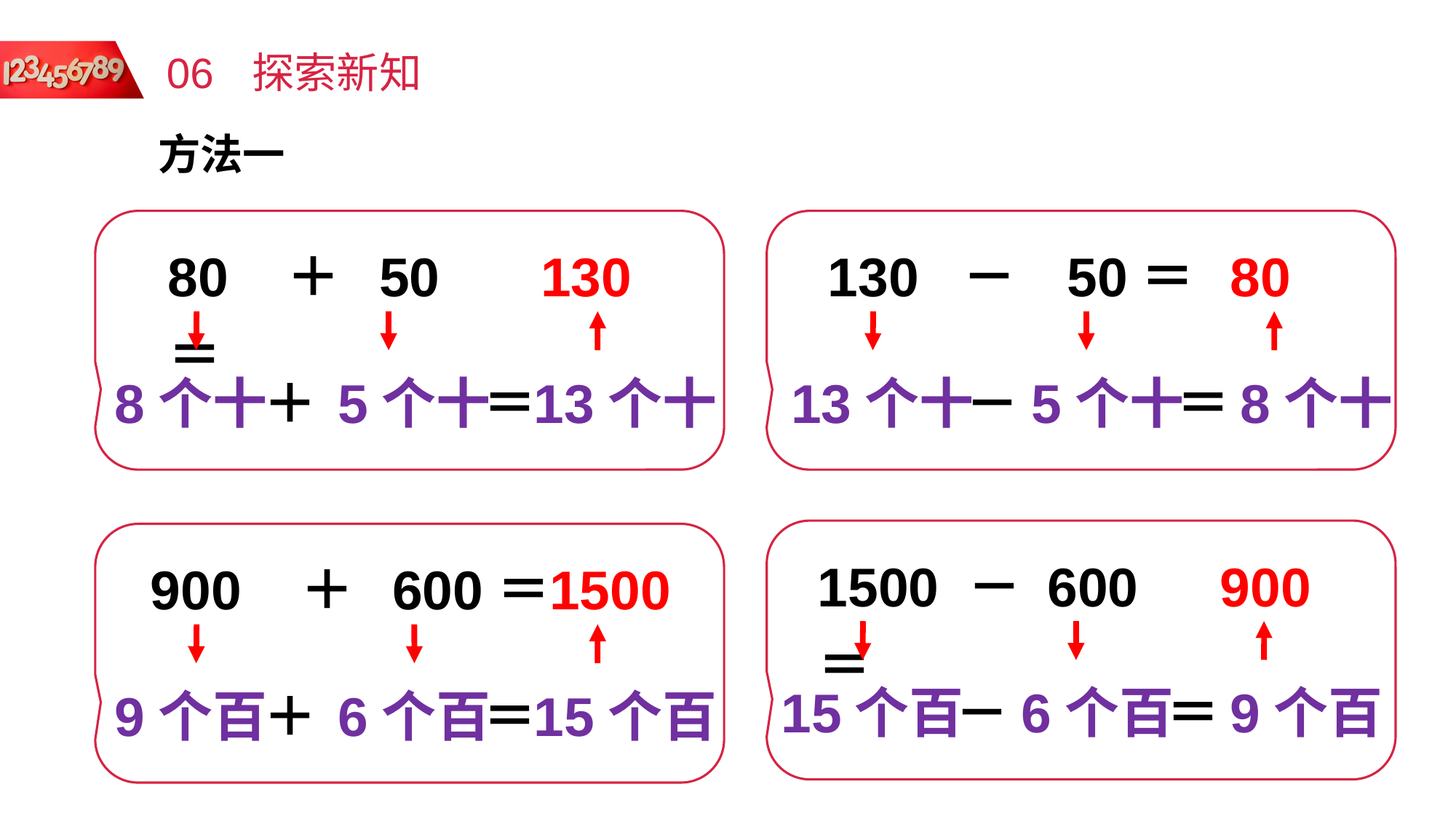

06
探索新知
方法一

80   ＋  50＝
130  －   50＝
130
80

8个十
＋
5个十
＝
－
5个十
＝
13个十
13个十
8个十

1500 － 600＝
900
900   ＋  600＝
1500

－
6个百
＝
15个百
9个百
9个百
＋
6个百
＝
15个百